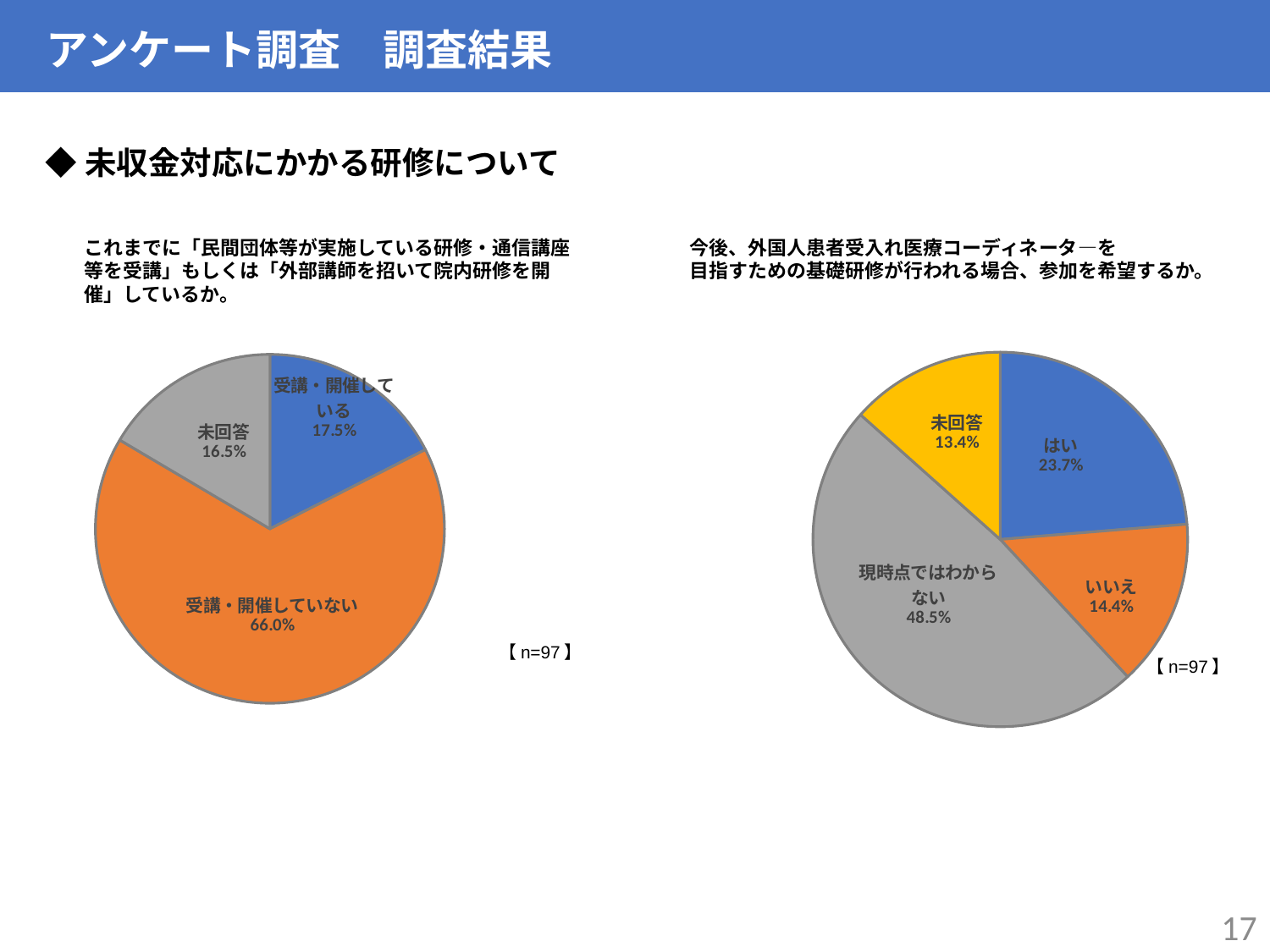

アンケート調査　調査結果
◆未収金対応にかかる研修について
これまでに「民間団体等が実施している研修・通信講座等を受講」もしくは「外部講師を招いて院内研修を開催」しているか。
今後、外国人患者受入れ医療コーディネータ―を
目指すための基礎研修が行われる場合、参加を希望するか。

### Chart

| Category | 列1 |
|---|---|
| はい | 23.7 |
| いいえ | 14.4 |
| 現時点ではわからない | 48.5 |
| 未回答 | 13.4 |

### Chart

| Category | 列1 |
|---|---|
| 受講・開催している | 17.5 |
| 受講・開催していない | 66.0 |
| 未回答 | 16.5 |
【n=97】

【n=97】

17